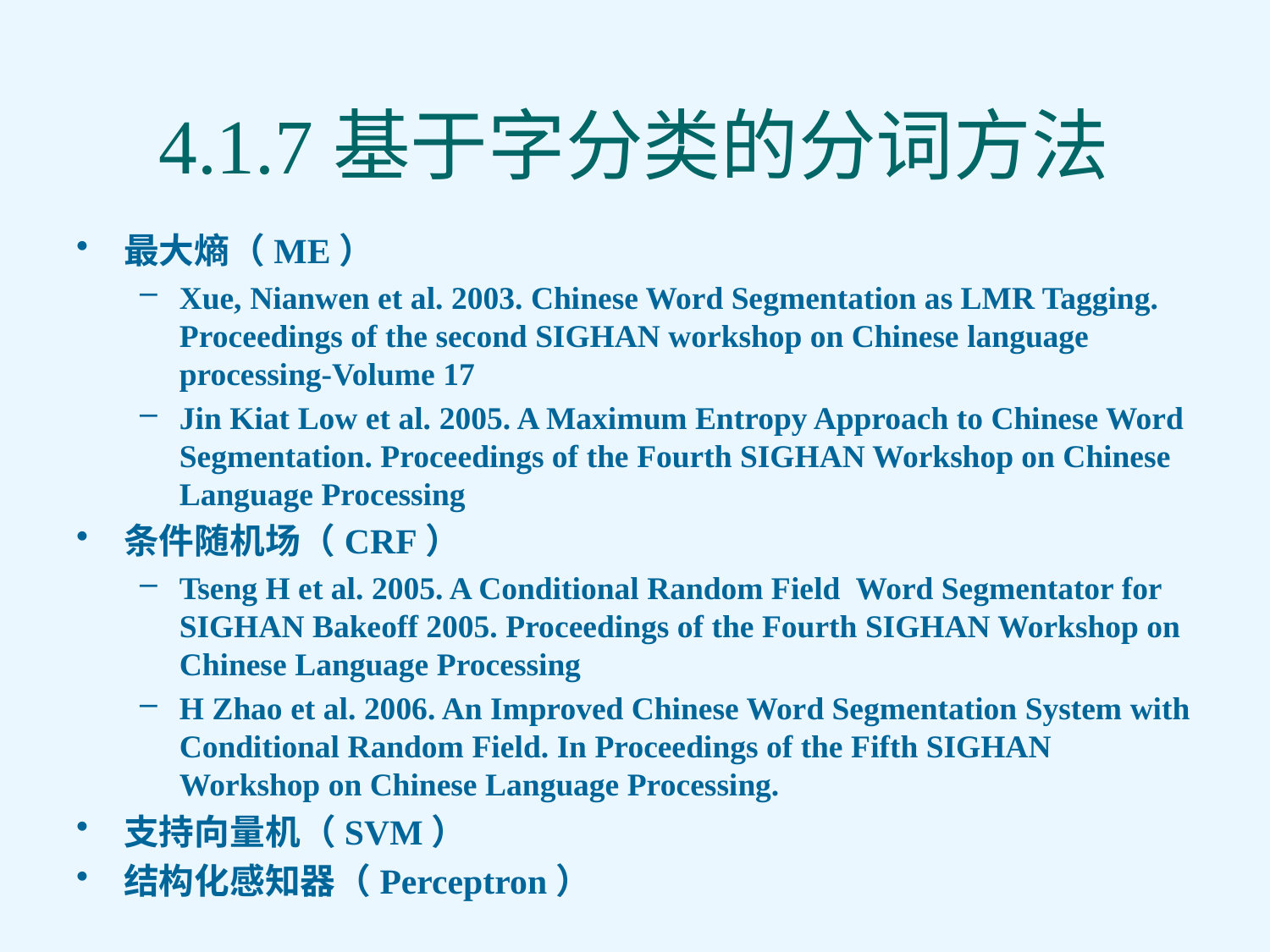

# 4.1.7基于字分类的分词方法
最大熵（ME）
Xue, Nianwen et al. 2003. Chinese Word Segmentation as LMR Tagging. Proceedings of the second SIGHAN workshop on Chinese language processing-Volume 17
Jin Kiat Low et al. 2005. A Maximum Entropy Approach to Chinese Word Segmentation. Proceedings of the Fourth SIGHAN Workshop on Chinese Language Processing
条件随机场（CRF）
Tseng H et al. 2005. A Conditional Random Field  Word Segmentator for SIGHAN Bakeoff 2005. Proceedings of the Fourth SIGHAN Workshop on Chinese Language Processing
H Zhao et al. 2006. An Improved Chinese Word Segmentation System with Conditional Random Field. In Proceedings of the Fifth SIGHAN Workshop on Chinese Language Processing.
支持向量机（SVM）
结构化感知器（Perceptron）